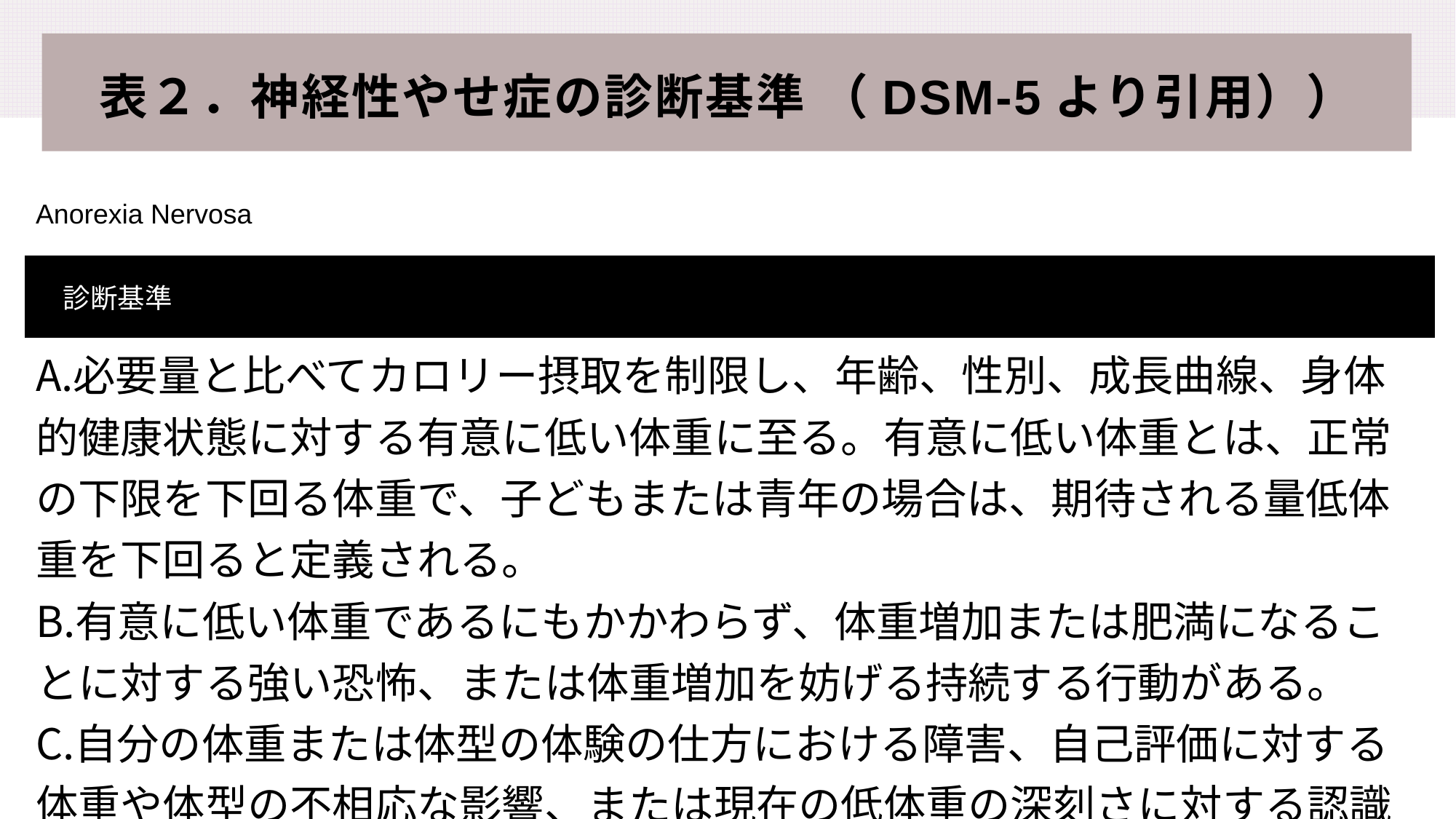

# 表２．神経性やせ症の診断基準 （DSM-5より引用））
| Anorexia Nervosa |
| --- |
| 診断基準 |
| 必要量と比べてカロリー摂取を制限し、年齢、性別、成長曲線、身体的健康状態に対する有意に低い体重に至る。有意に低い体重とは、正常の下限を下回る体重で、子どもまたは青年の場合は、期待される量低体重を下回ると定義される。 有意に低い体重であるにもかかわらず、体重増加または肥満になることに対する強い恐怖、または体重増加を妨げる持続する行動がある。 自分の体重または体型の体験の仕方における障害、自己評価に対する体重や体型の不相応な影響、または現在の低体重の深刻さに対する認識の持続的欠如 |